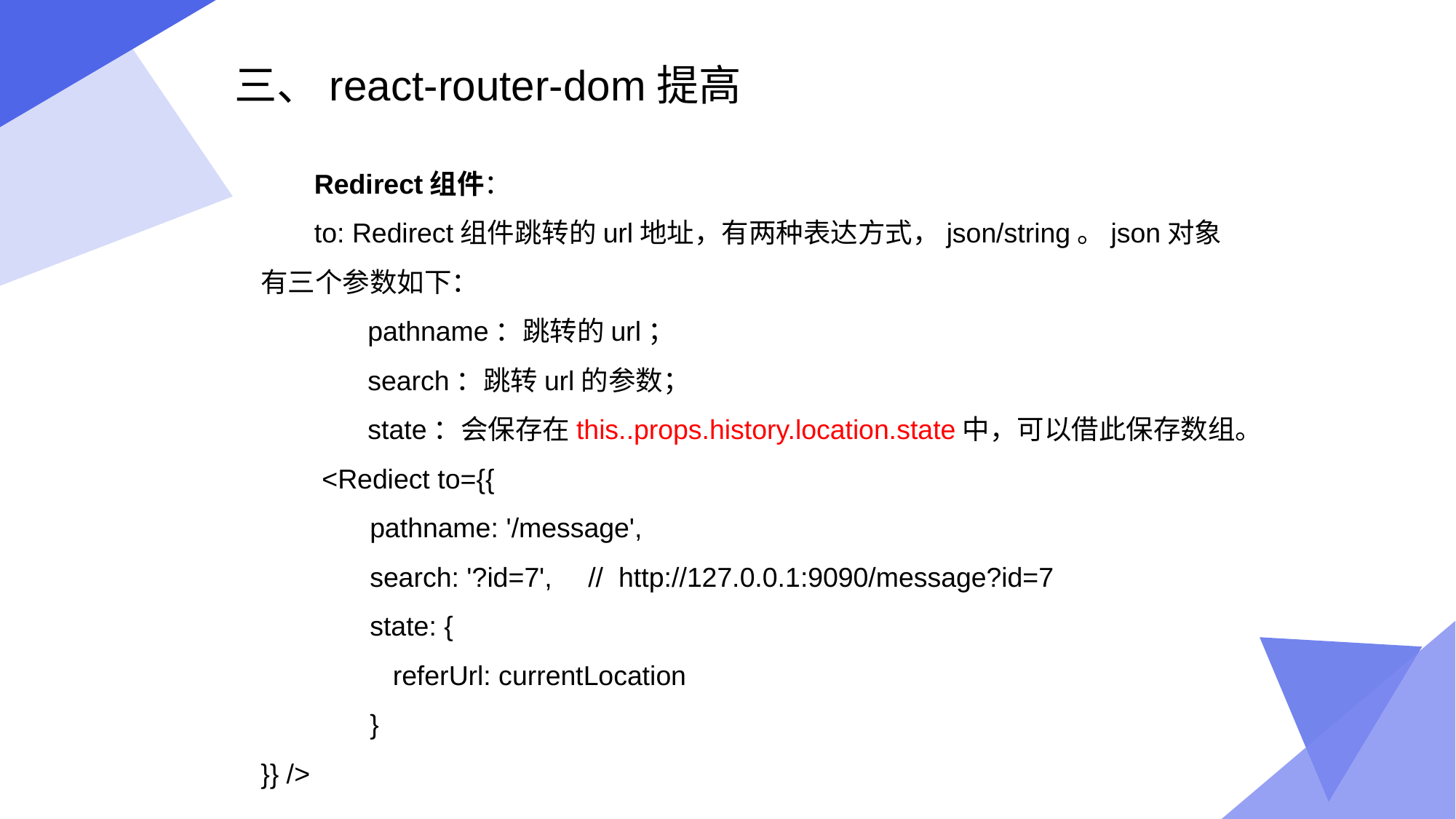

三、react-router-dom提高
       Redirect组件：
       to: Redirect组件跳转的url地址，有两种表达方式，json/string。json对象有三个参数如下：
              pathname：跳转的url；
              search：跳转url的参数；
              state：会保存在this..props.history.location.state中，可以借此保存数组。
        <Rediect to={{
	pathname: '/message',
	search: '?id=7',	//  http://127.0.0.1:9090/message?id=7
	state: {
	   referUrl: currentLocation
	}
}} />